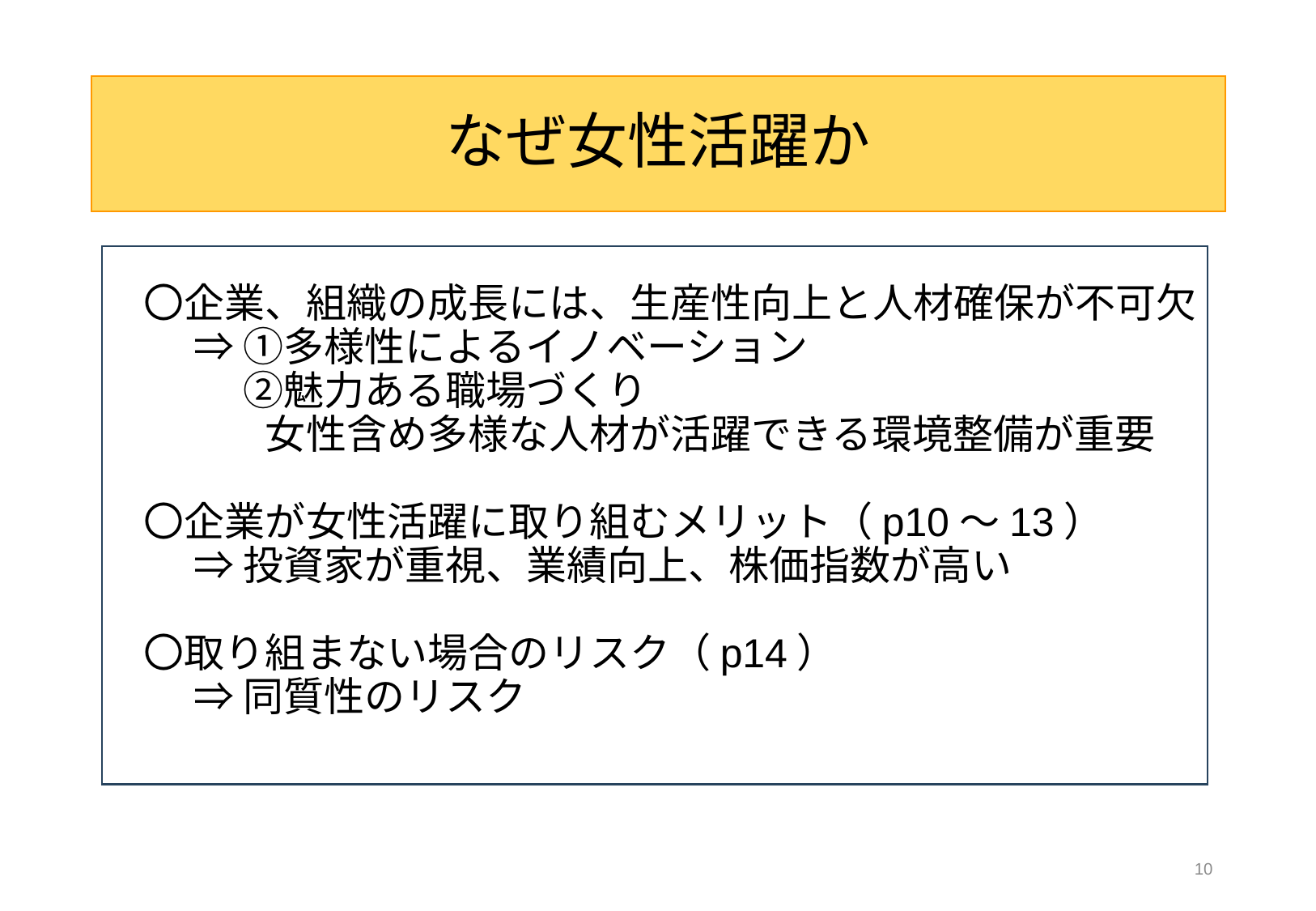

なぜ女性活躍か

# 〇企業、組織の成長には、生産性向上と人材確保が不可欠 　 ⇒ ①多様性によるイノベーション 　　  ②魅力ある職場づくり 　　　女性含め多様な人材が活躍できる環境整備が重要 〇企業が女性活躍に取り組むメリット（p10～13） 　 ⇒ 投資家が重視、業績向上、株価指数が高い 〇取り組まない場合のリスク（p14） 　 ⇒ 同質性のリスク
10